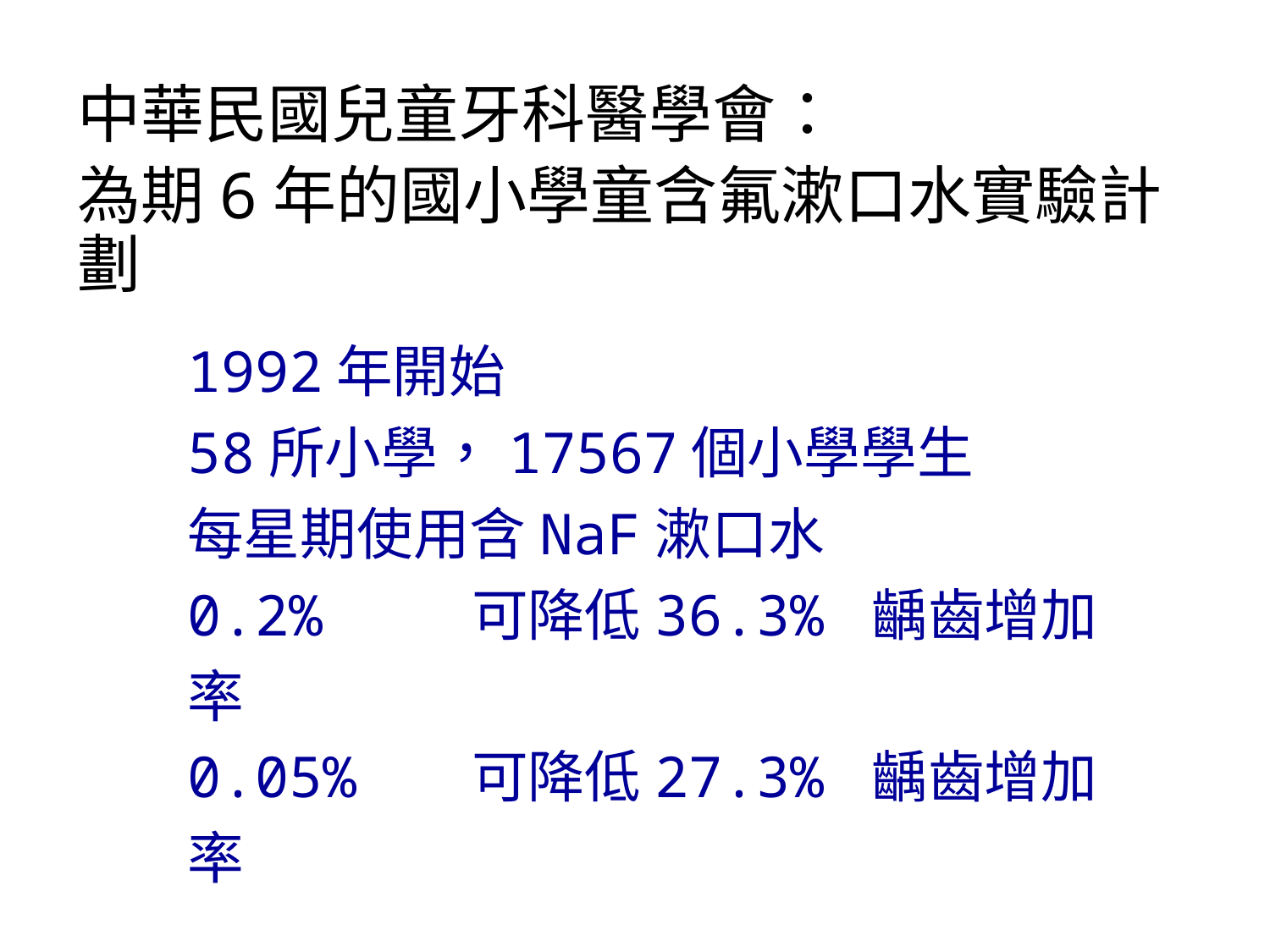

中華民國兒童牙科醫學會：
為期6年的國小學童含氟漱口水實驗計劃
1992年開始
58所小學，17567個小學學生
每星期使用含NaF漱口水
0.2%    可降低36.3% 齲齒增加率
0.05%   可降低27.3% 齲齒增加率